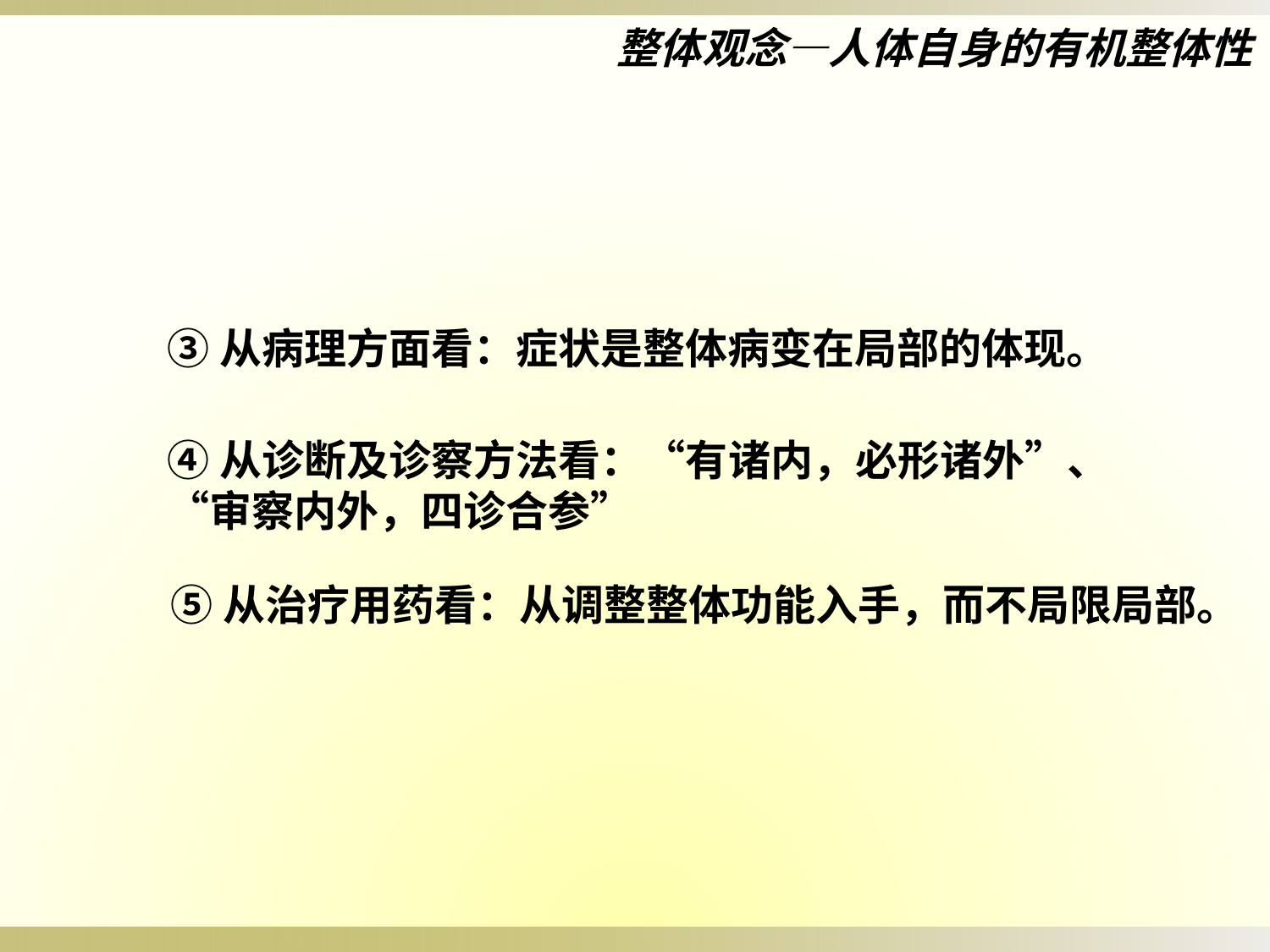

整体观念—人体自身的有机整体性
③从病理方面看：症状是整体病变在局部的体现。
④从诊断及诊察方法看：“有诸内，必形诸外”、“审察内外，四诊合参”
⑤从治疗用药看：从调整整体功能入手，而不局限局部。